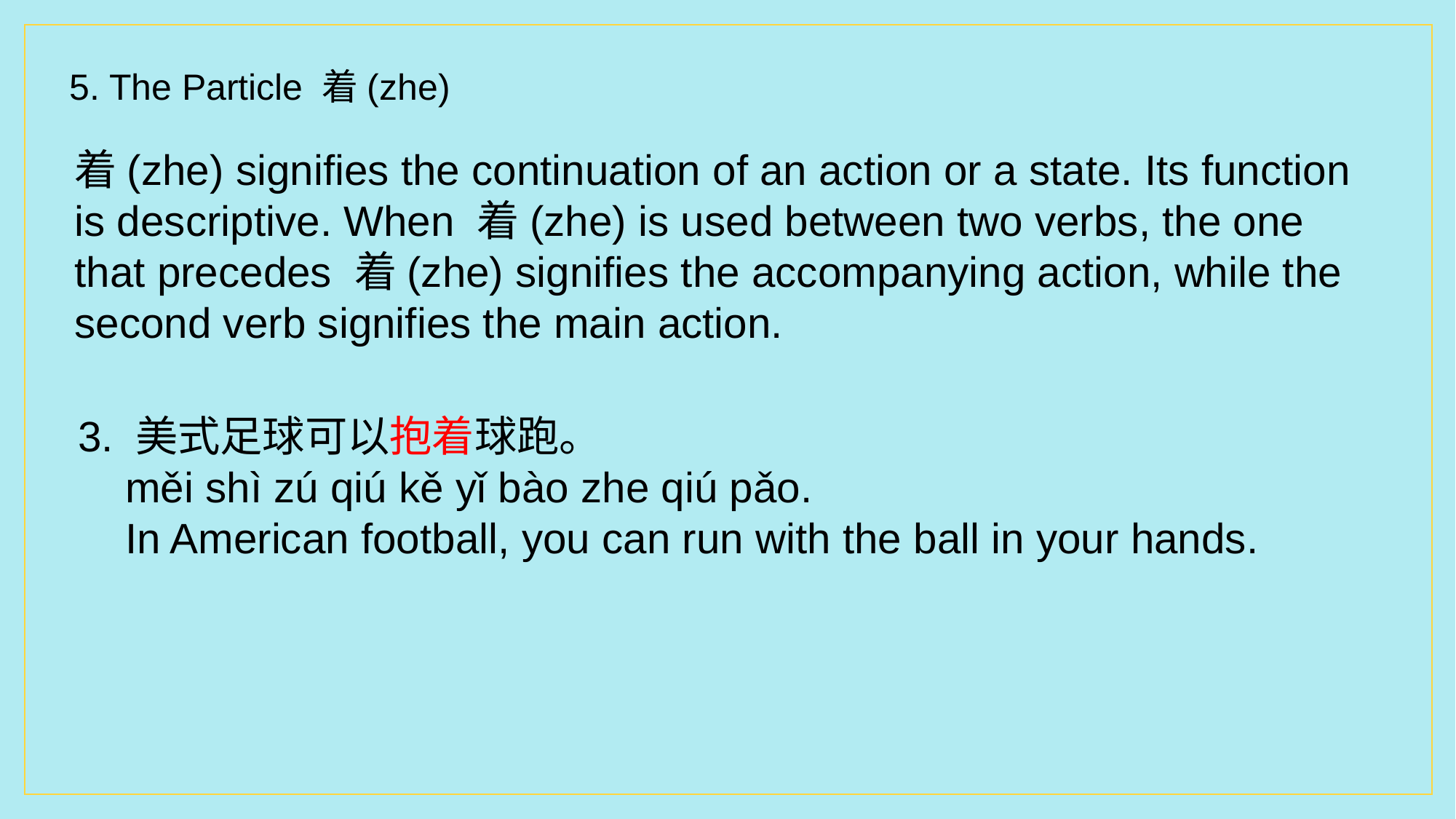

5. The Particle 着(zhe)
着(zhe) signifies the continuation of an action or a state. Its function is descriptive. When 着(zhe) is used between two verbs, the one that precedes 着(zhe) signifies the accompanying action, while the second verb signifies the main action.
3. 美式足球可以抱着球跑。
    měi shì zú qiú kě yǐ bào zhe qiú pǎo.
    In American football, you can run with the ball in your hands.